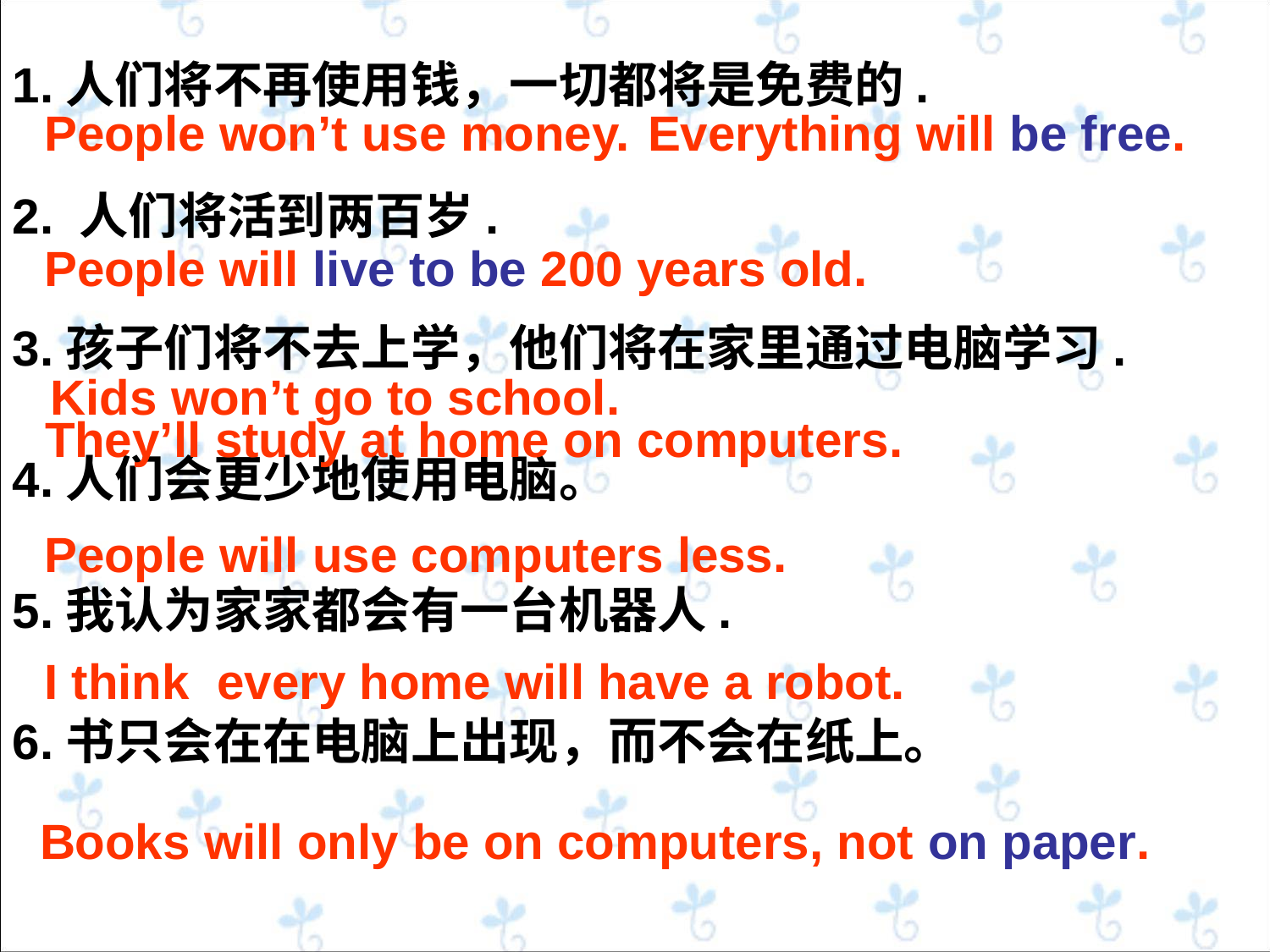

1.人们将不再使用钱，一切都将是免费的.
2. 人们将活到两百岁.
3.孩子们将不去上学，他们将在家里通过电脑学习.
4.人们会更少地使用电脑。
5.我认为家家都会有一台机器人.
6.书只会在在电脑上出现，而不会在纸上。

People won’t use money.

Everything will be free.
People will live to be 200 years old.
  Kids won’t go to school.
They’ll study at home on computers.
People will use computers less.
I think  every home will have a robot.
  Books will only be on computers, not on paper.